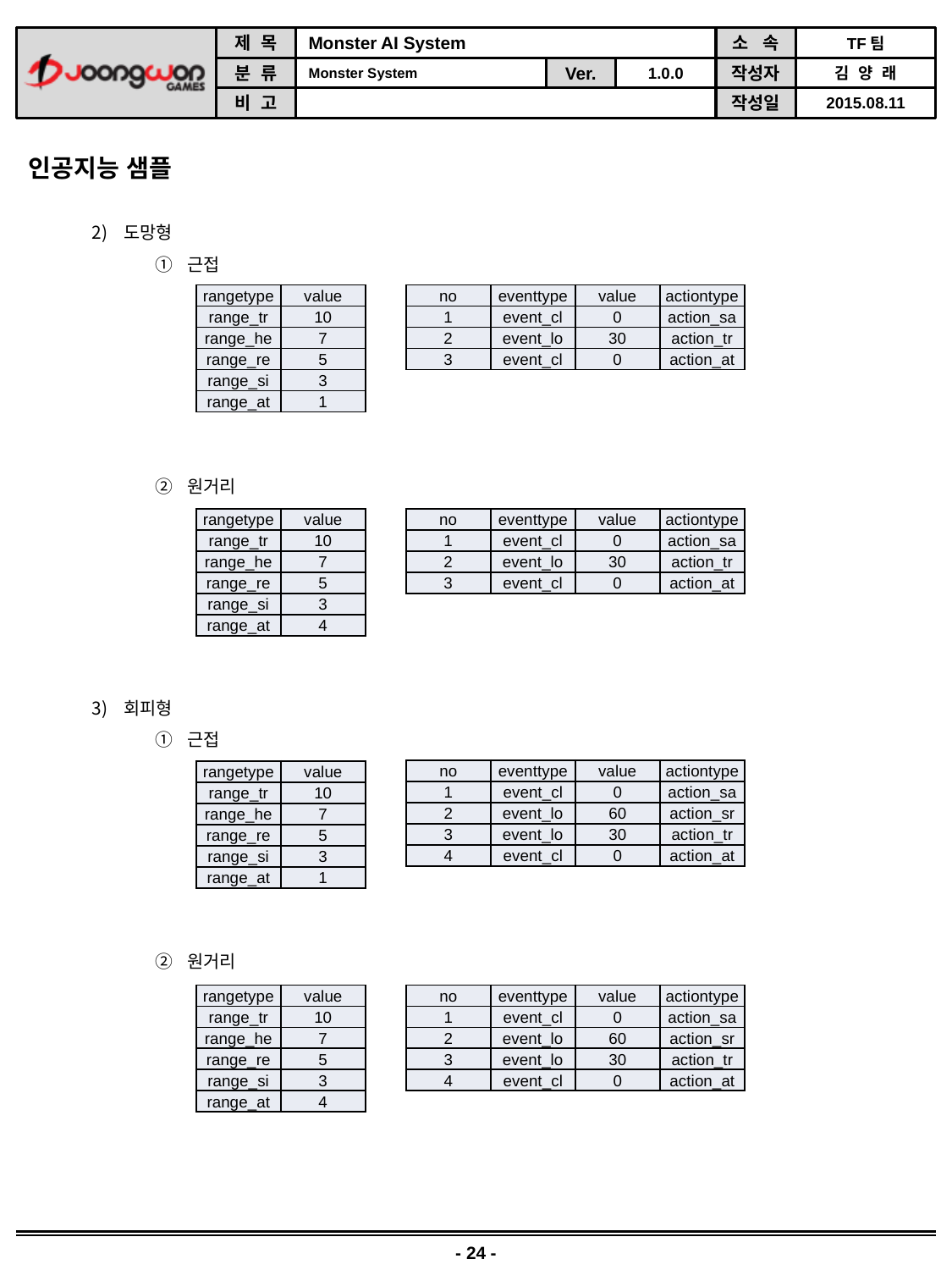

인공지능 샘플
도망형
근접

원거리

회피형
근접

원거리
| rangetype | value |
| --- | --- |
| range\_tr | 10 |
| range\_he | 7 |
| range\_re | 5 |
| range\_si | 3 |
| range\_at | 1 |
| no | eventtype | value | actiontype |
| --- | --- | --- | --- |
| 1 | event\_cl | 0 | action\_sa |
| 2 | event\_lo | 30 | action\_tr |
| 3 | event\_cl | 0 | action\_at |
| rangetype | value |
| --- | --- |
| range\_tr | 10 |
| range\_he | 7 |
| range\_re | 5 |
| range\_si | 3 |
| range\_at | 4 |
| no | eventtype | value | actiontype |
| --- | --- | --- | --- |
| 1 | event\_cl | 0 | action\_sa |
| 2 | event\_lo | 30 | action\_tr |
| 3 | event\_cl | 0 | action\_at |
| no | eventtype | value | actiontype |
| --- | --- | --- | --- |
| 1 | event\_cl | 0 | action\_sa |
| 2 | event\_lo | 60 | action\_sr |
| 3 | event\_lo | 30 | action\_tr |
| 4 | event\_cl | 0 | action\_at |
| rangetype | value |
| --- | --- |
| range\_tr | 10 |
| range\_he | 7 |
| range\_re | 5 |
| range\_si | 3 |
| range\_at | 1 |
| rangetype | value |
| --- | --- |
| range\_tr | 10 |
| range\_he | 7 |
| range\_re | 5 |
| range\_si | 3 |
| range\_at | 4 |
| no | eventtype | value | actiontype |
| --- | --- | --- | --- |
| 1 | event\_cl | 0 | action\_sa |
| 2 | event\_lo | 60 | action\_sr |
| 3 | event\_lo | 30 | action\_tr |
| 4 | event\_cl | 0 | action\_at |
- 24 -